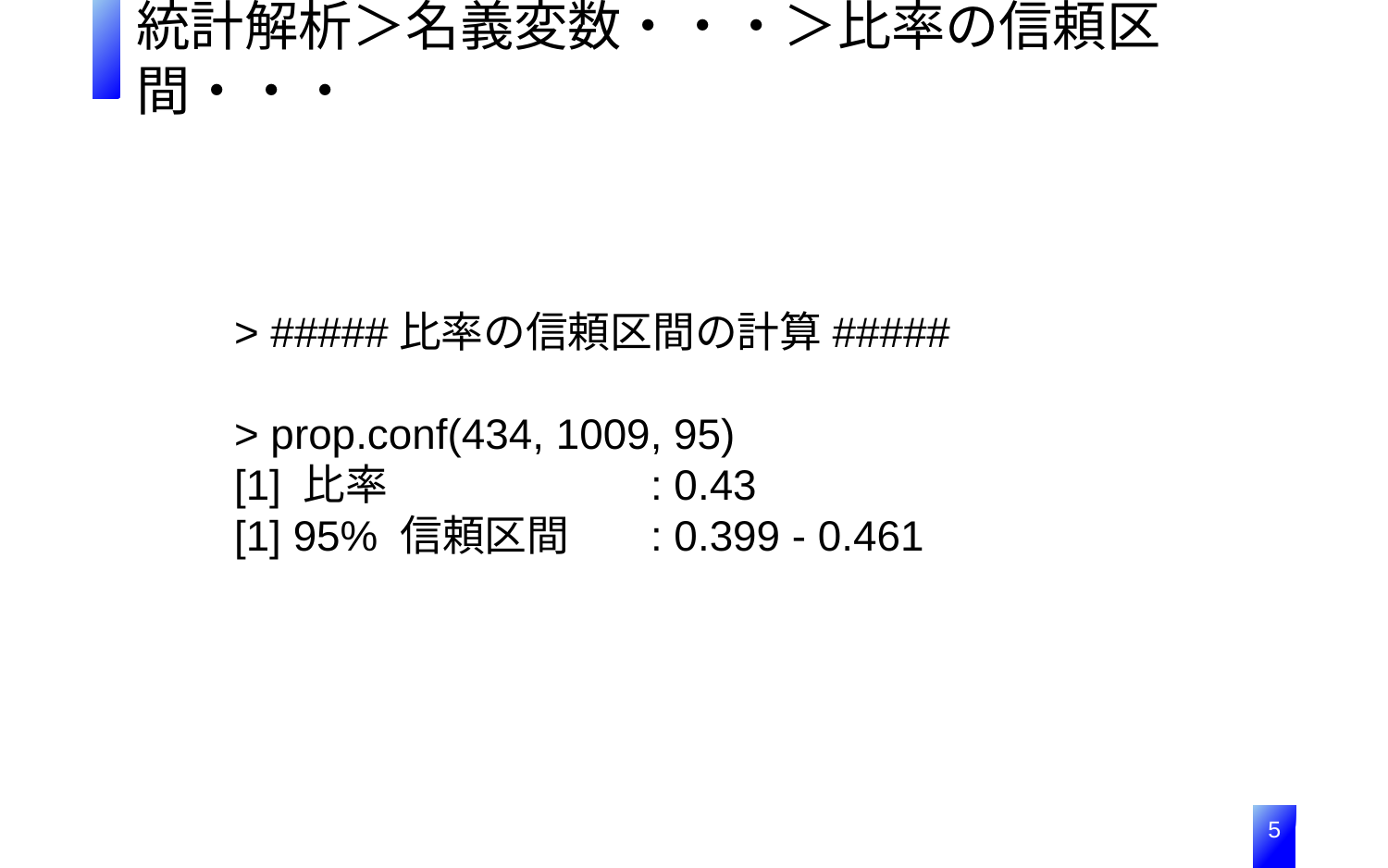

統計解析＞名義変数・・・＞比率の信頼区間・・・
> #####比率の信頼区間の計算#####

> prop.conf(434, 1009, 95)
[1] 比率		: 0.43
[1] 95% 信頼区間	: 0.399 - 0.461